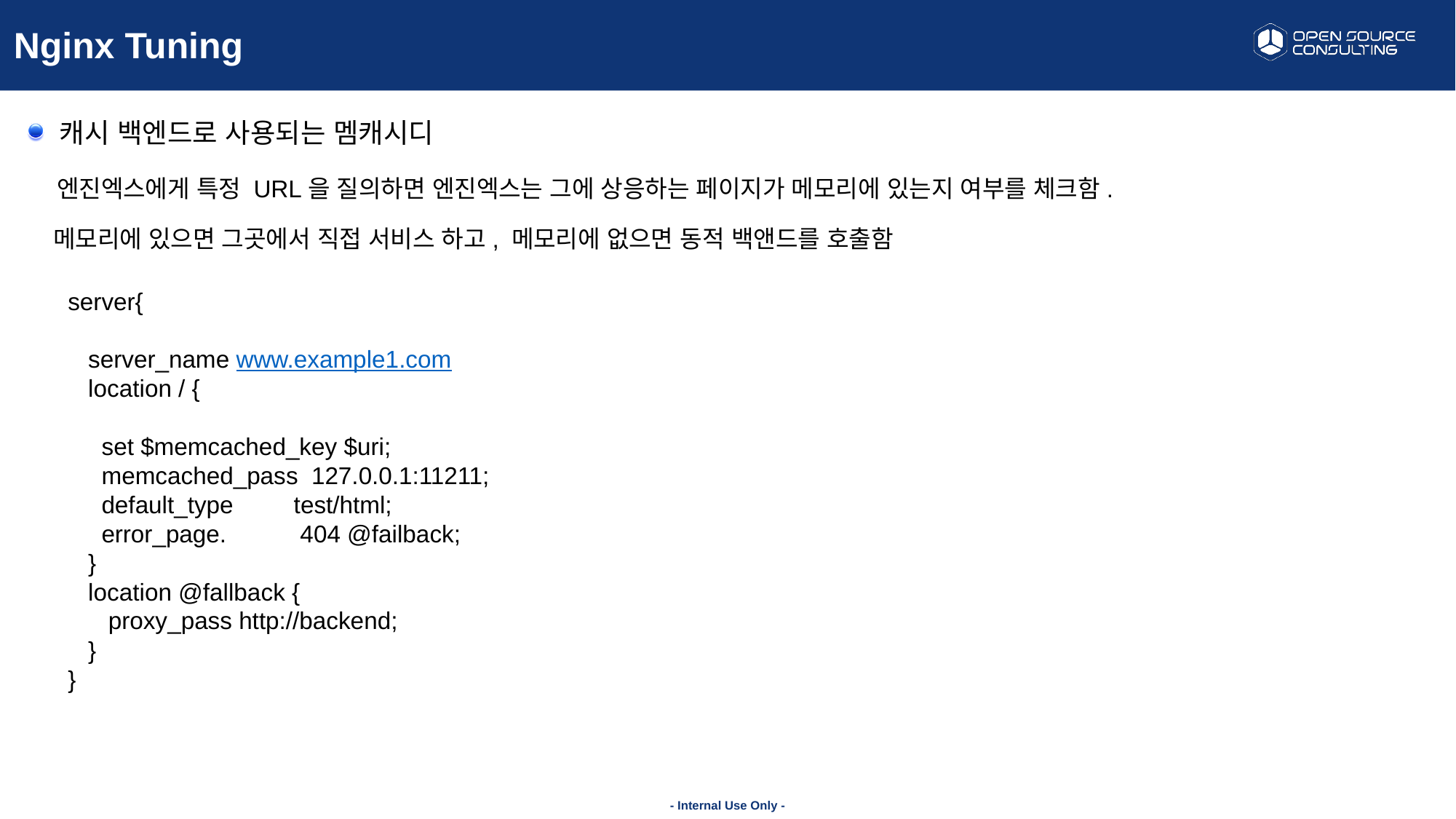

Nginx Tuning
캐시 백엔드로 사용되는 멤캐시디
   엔진엑스에게 특정 URL을 질의하면 엔진엑스는 그에 상응하는 페이지가 메모리에 있는지 여부를 체크함.
   메모리에 있으면 그곳에서 직접 서비스 하고, 메모리에 없으면 동적 백앤드를 호출함
server{

   server_name www.example1.com
   location / {

     set $memcached_key $uri;
     memcached_pass  127.0.0.1:11211;
     default_type         test/html;
     error_page.           404 @failback;
   }
   location @fallback {
      proxy_pass http://backend;
   }
}